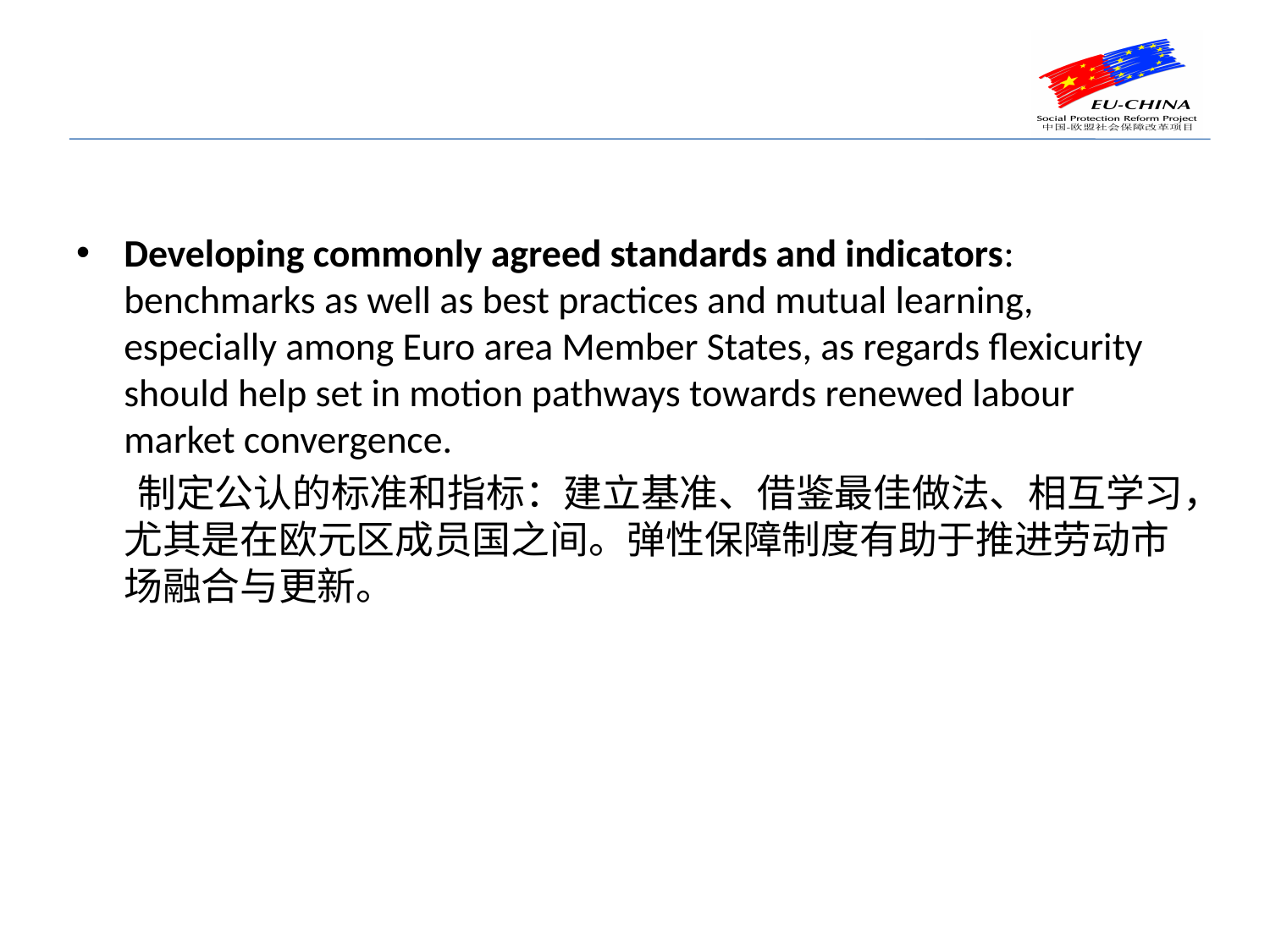

#
Developing commonly agreed standards and indicators: benchmarks as well as best practices and mutual learning, especially among Euro area Member States, as regards flexicurity should help set in motion pathways towards renewed labour market convergence.
      制定公认的标准和指标：建立基准、借鉴最佳做法、相互学习，尤其是在欧元区成员国之间。弹性保障制度有助于推进劳动市场融合与更新。